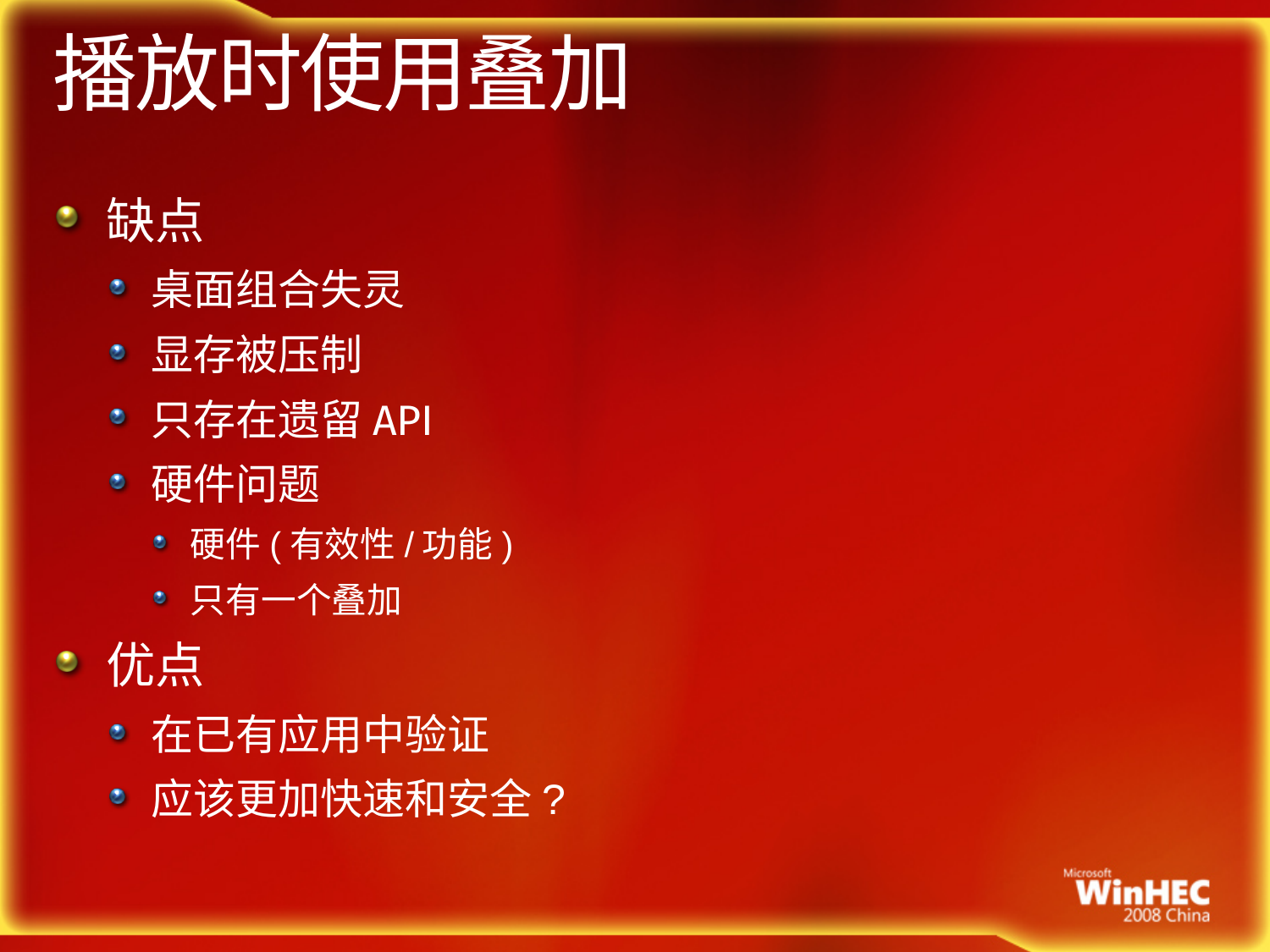

# 播放时使用叠加
缺点
桌面组合失灵
显存被压制
只存在遗留API
硬件问题
硬件(有效性/功能)
只有一个叠加
优点
在已有应用中验证
应该更加快速和安全?